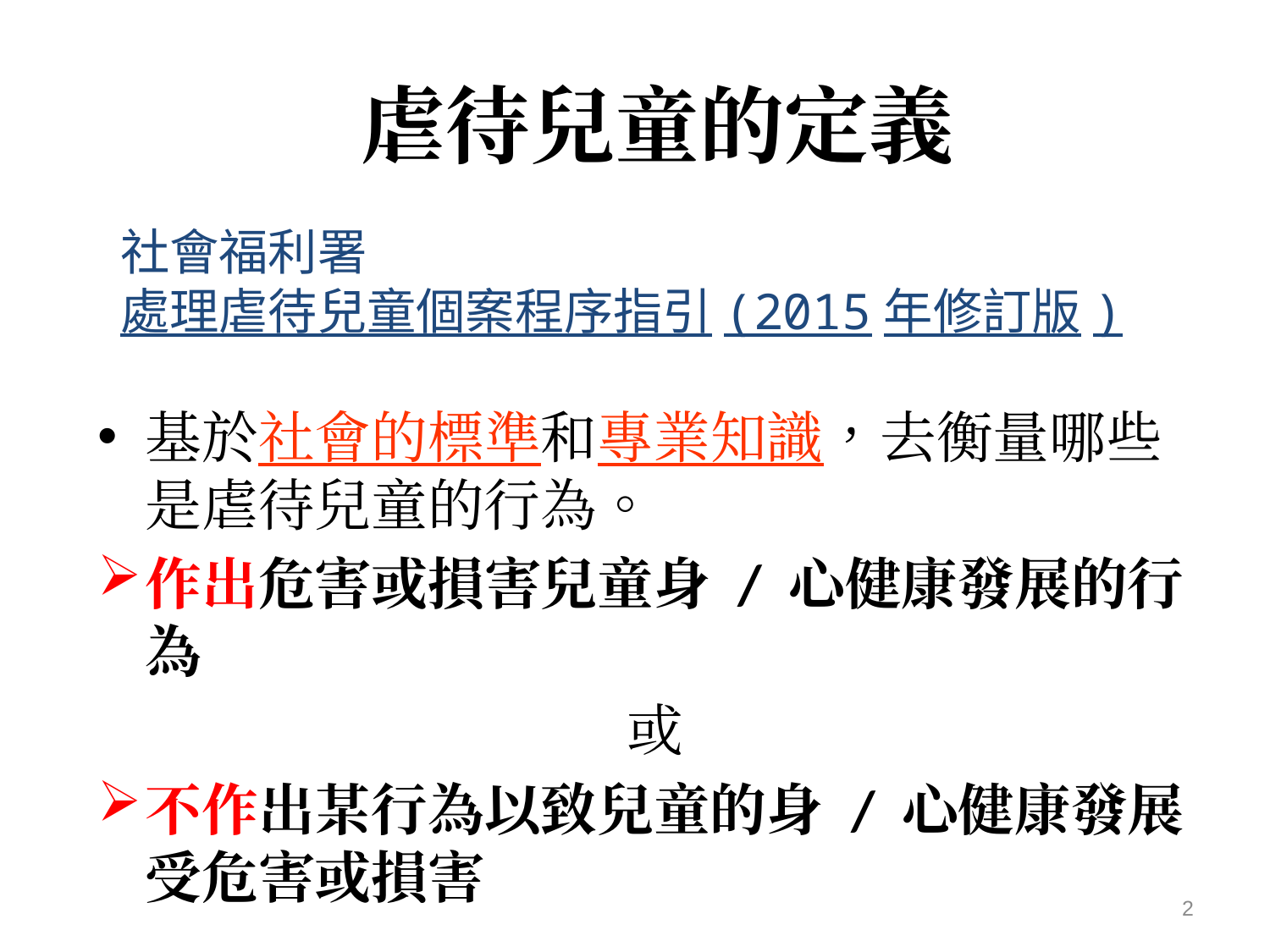

# 虐待兒童的定義
社會福利署
處理虐待兒童個案程序指引(2015年修訂版)
基於社會的標準和專業知識，去衡量哪些是虐待兒童的行為。
作出危害或損害兒童身 / 心健康發展的行為
或
不作出某行為以致兒童的身 / 心健康發展受危害或損害
2